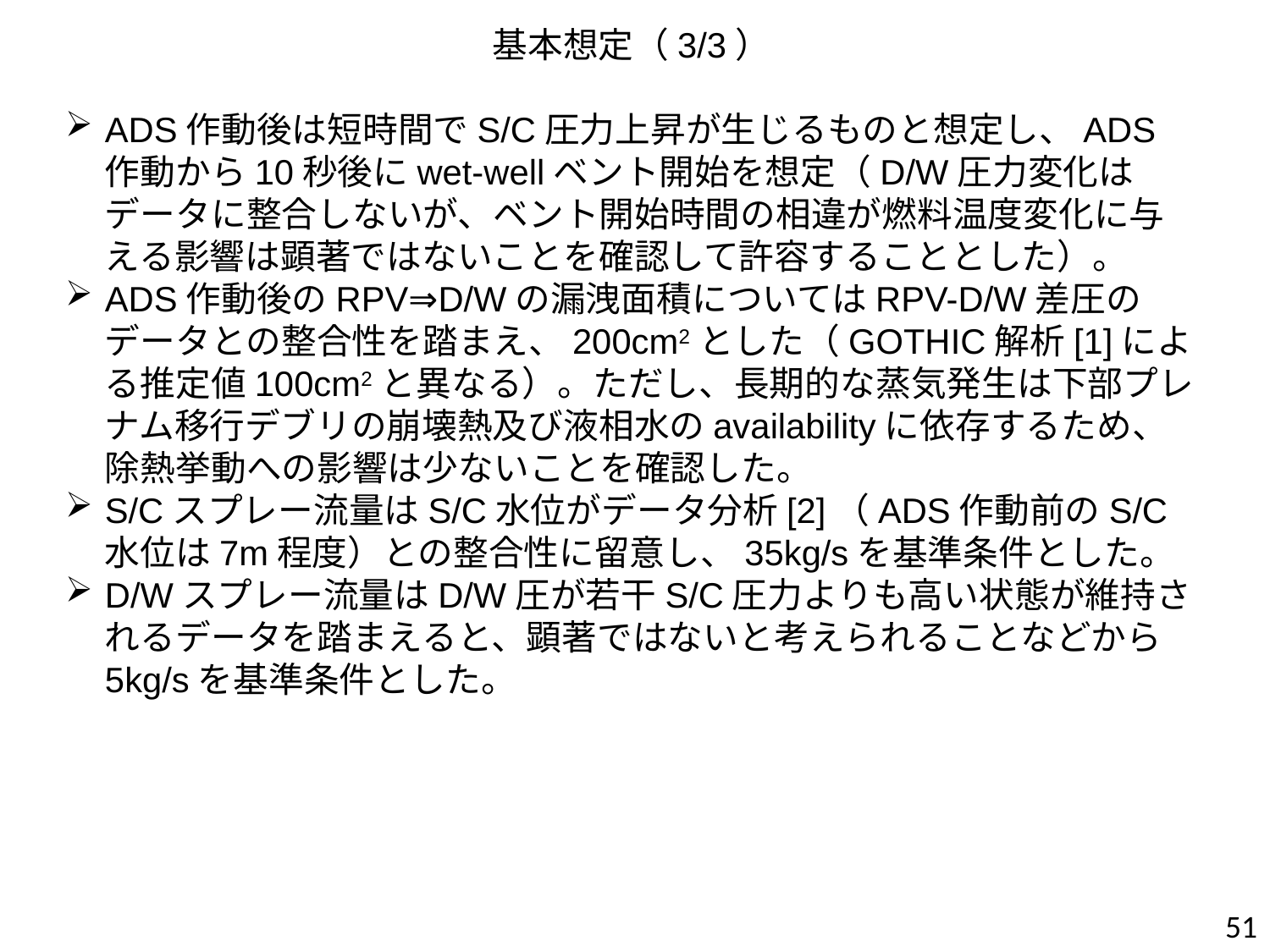

基本想定（3/3）

ADS作動後は短時間でS/C圧力上昇が生じるものと想定し、ADS作動から10秒後にwet-wellベント開始を想定（D/W圧力変化はデータに整合しないが、ベント開始時間の相違が燃料温度変化に与える影響は顕著ではないことを確認して許容することとした）。
ADS作動後のRPV⇒D/Wの漏洩面積についてはRPV-D/W差圧のデータとの整合性を踏まえ、200cm2とした（GOTHIC解析[1]による推定値100cm2と異なる）。ただし、長期的な蒸気発生は下部プレナム移行デブリの崩壊熱及び液相水のavailabilityに依存するため、除熱挙動への影響は少ないことを確認した。
S/Cスプレー流量はS/C水位がデータ分析[2]（ADS作動前のS/C水位は7m程度）との整合性に留意し、35kg/sを基準条件とした。
D/Wスプレー流量はD/W圧が若干S/C圧力よりも高い状態が維持されるデータを踏まえると、顕著ではないと考えられることなどから5kg/sを基準条件とした。
51